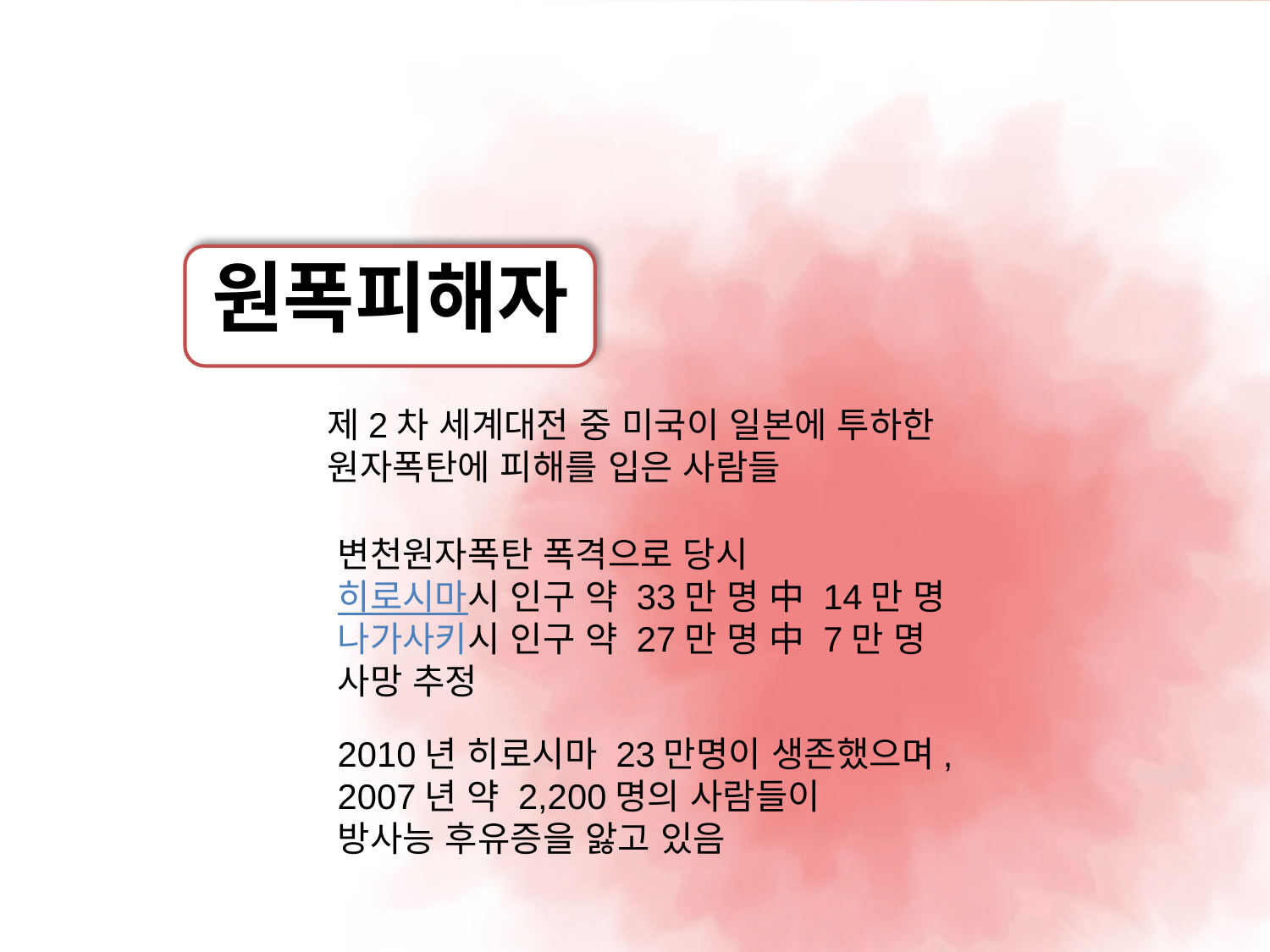

# 원폭피해자

제2차 세계대전 중 미국이 일본에 투하한
원자폭탄에 피해를 입은 사람들
변천원자폭탄 폭격으로 당시
히로시마시 인구 약 33만 명 中 14만 명
나가사키시 인구 약 27만 명 中 7만 명
사망 추정
2010년 히로시마 23만명이 생존했으며,
2007년 약 2,200명의 사람들이
방사능 후유증을 앓고 있음